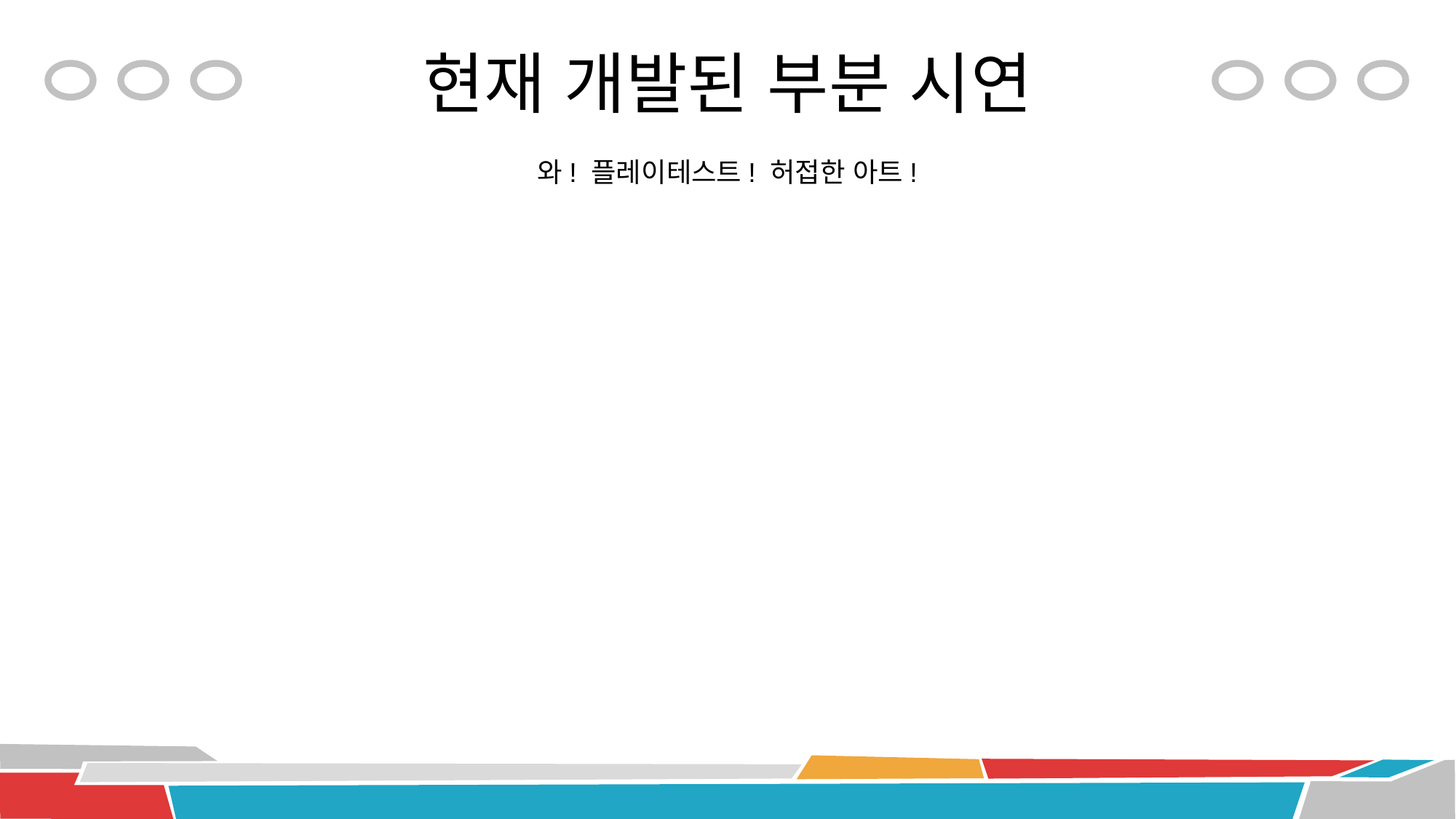

# 현재 개발된 부분 시연
와! 플레이테스트! 허접한 아트!